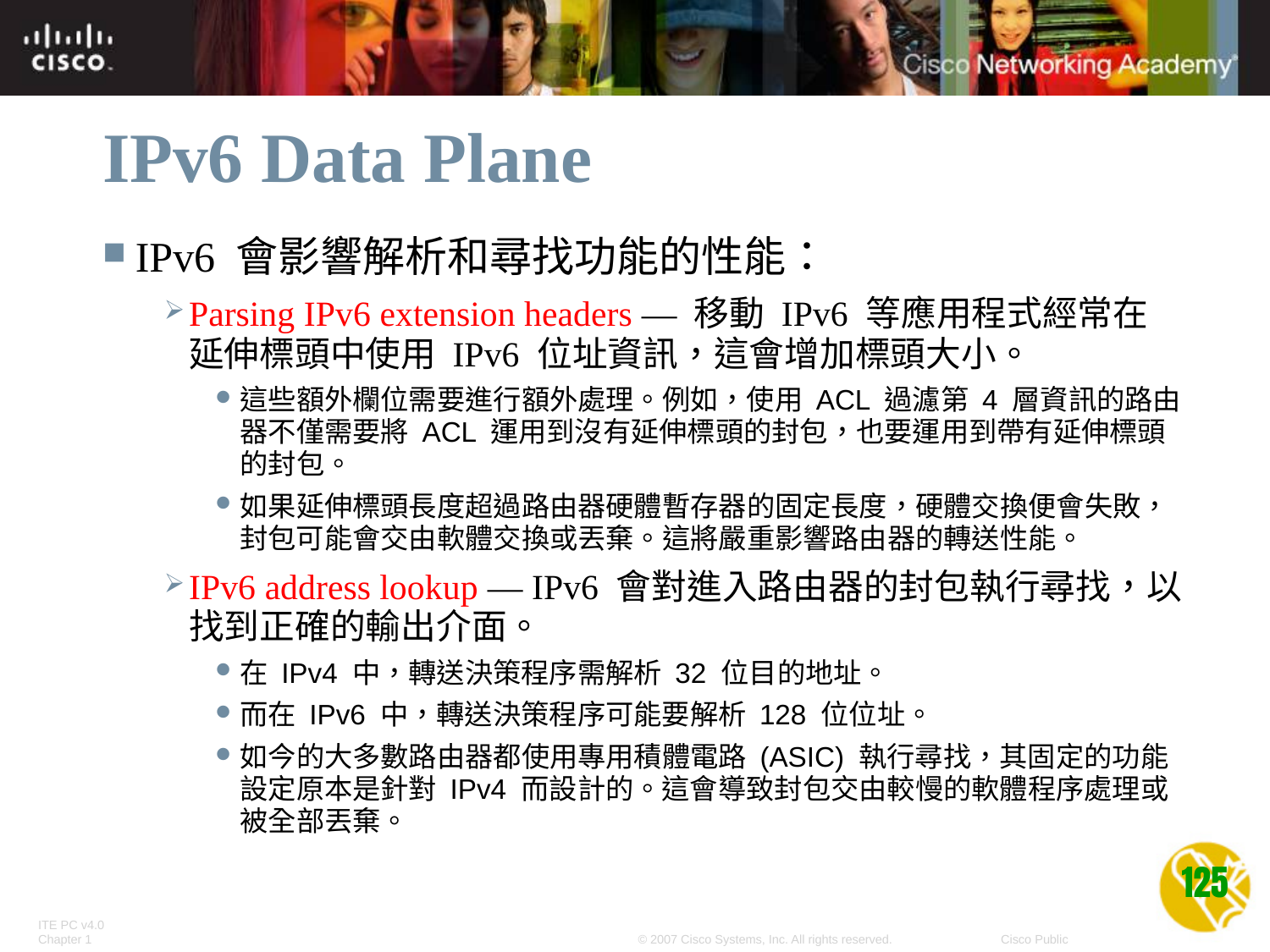

# IPv6 Data Plane
IPv6 會影響解析和尋找功能的性能：
Parsing IPv6 extension headers — 移動 IPv6 等應用程式經常在延伸標頭中使用 IPv6 位址資訊，這會增加標頭大小。
這些額外欄位需要進行額外處理。例如，使用 ACL 過濾第 4 層資訊的路由器不僅需要將 ACL 運用到沒有延伸標頭的封包，也要運用到帶有延伸標頭的封包。
如果延伸標頭長度超過路由器硬體暫存器的固定長度，硬體交換便會失敗，封包可能會交由軟體交換或丟棄。這將嚴重影響路由器的轉送性能。
IPv6 address lookup — IPv6 會對進入路由器的封包執行尋找，以找到正確的輸出介面。
在 IPv4 中，轉送決策程序需解析 32 位目的地址。
而在 IPv6 中，轉送決策程序可能要解析 128 位位址。
如今的大多數路由器都使用專用積體電路 (ASIC) 執行尋找，其固定的功能設定原本是針對 IPv4 而設計的。這會導致封包交由較慢的軟體程序處理或被全部丟棄。